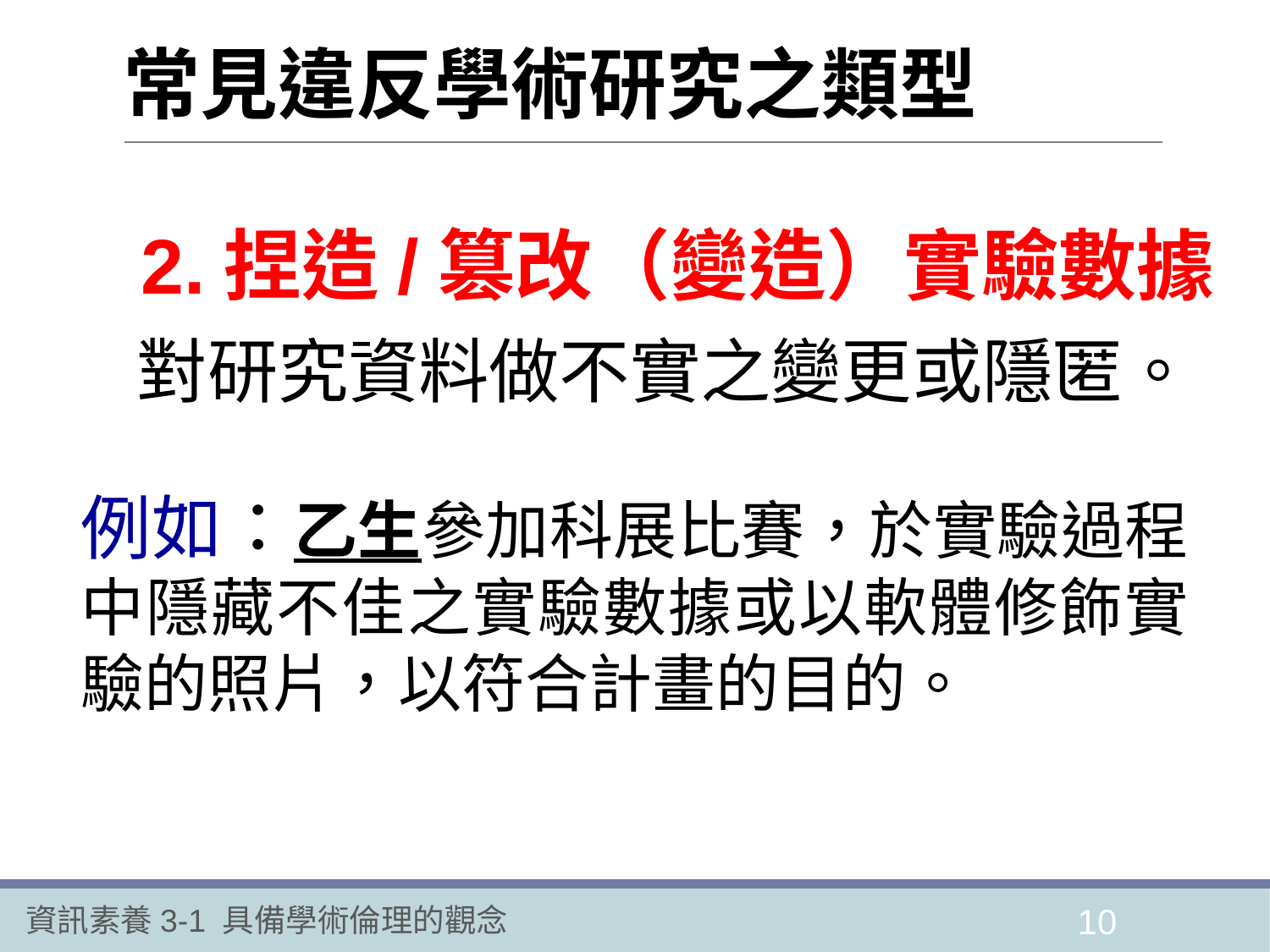

常見違反學術研究之類型
2.捏造/篡改（變造）實驗數據
對研究資料做不實之變更或隱匿。
例如：乙生參加科展比賽，於實驗過程中隱藏不佳之實驗數據或以軟體修飾實驗的照片，以符合計畫的目的。